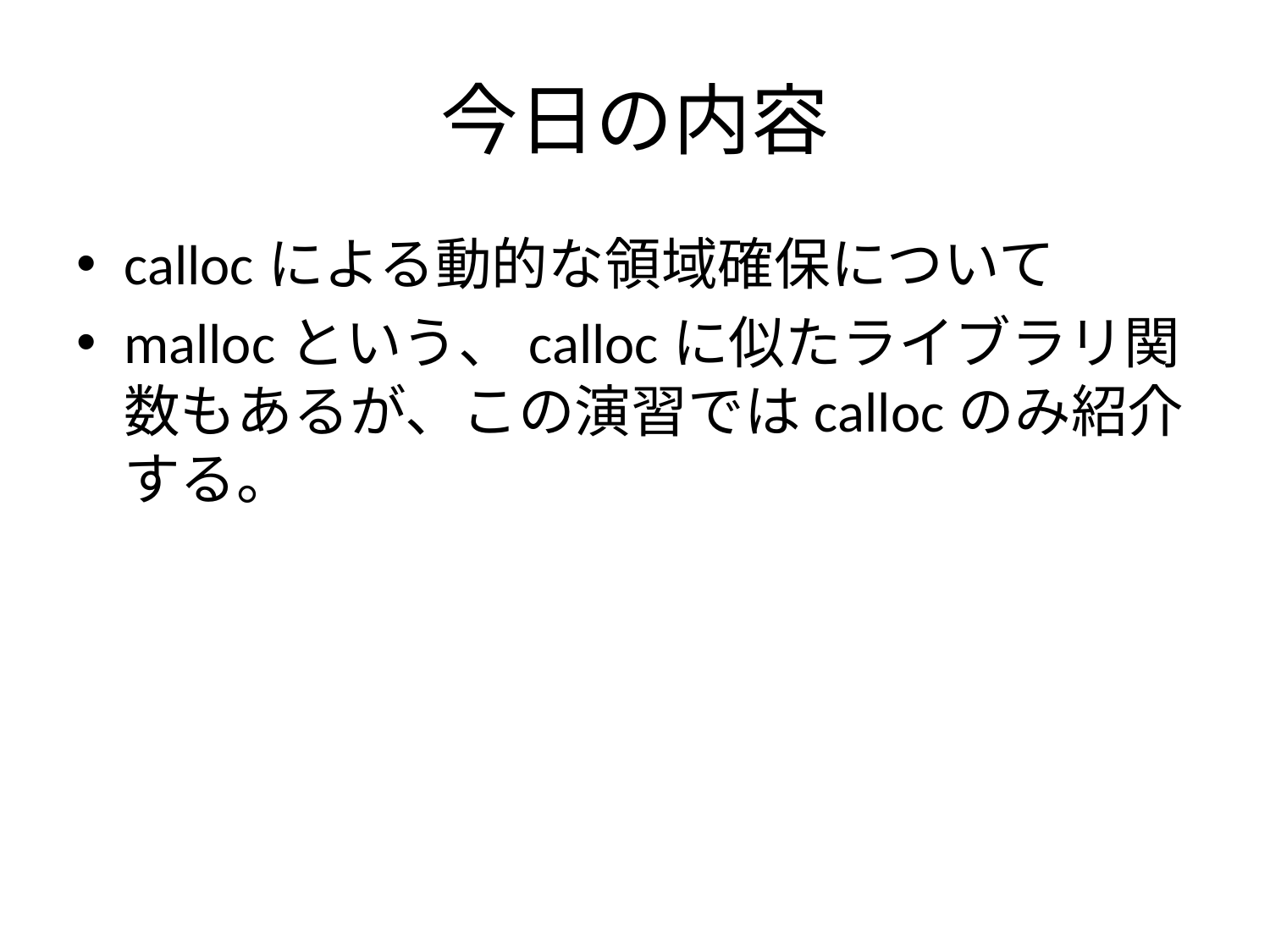

# 今日の内容
callocによる動的な領域確保について
mallocという、callocに似たライブラリ関数もあるが、この演習ではcallocのみ紹介する。